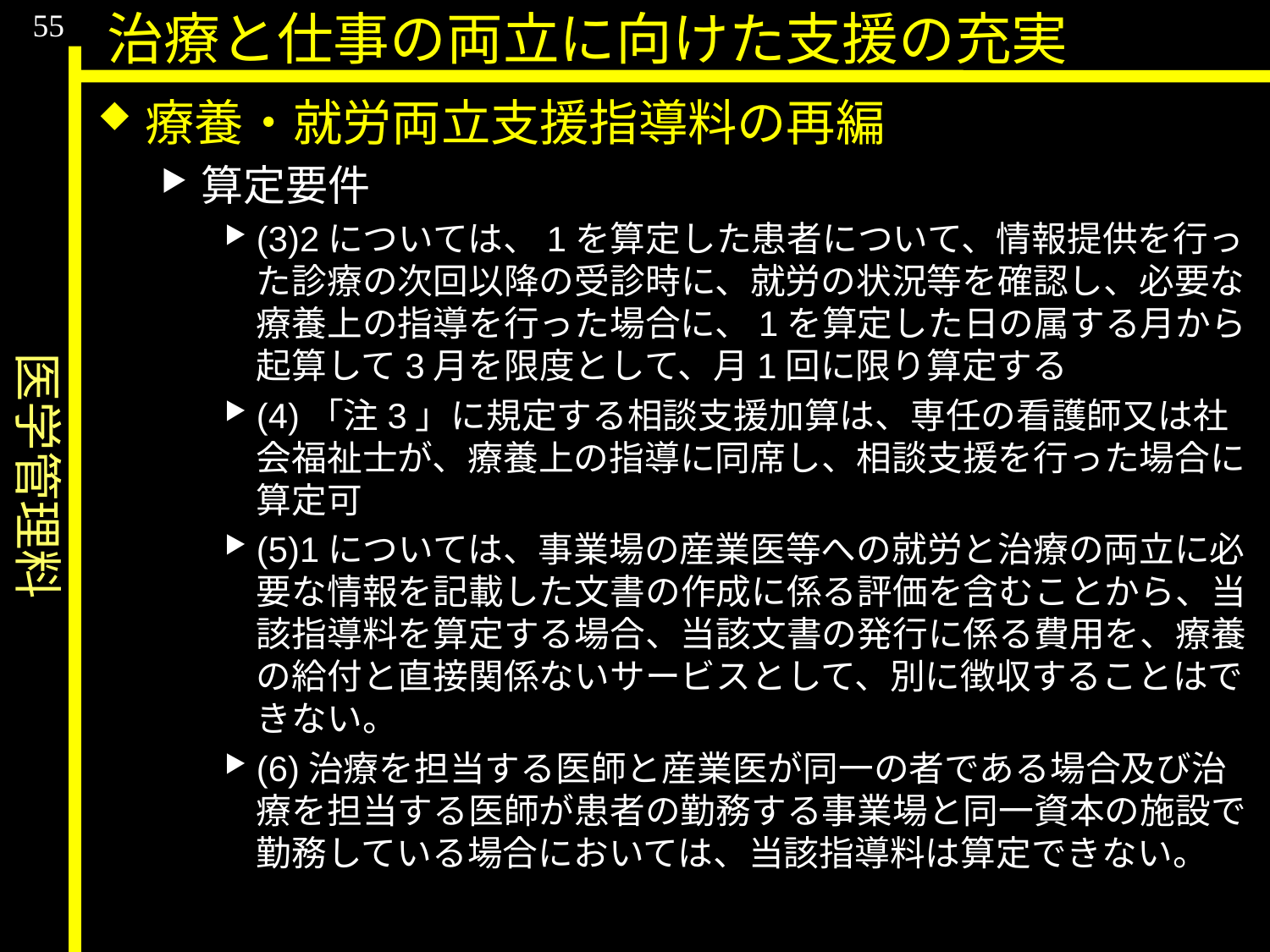

医学管理料
55
治療と仕事の両立に向けた支援の充実

療養・就労両立支援指導料の再編
算定要件
(3)2については、1を算定した患者について、情報提供を行った診療の次回以降の受診時に、就労の状況等を確認し、必要な療養上の指導を行った場合に、1を算定した日の属する月から起算して3月を限度として、月1回に限り算定する
(4)「注3」に規定する相談支援加算は、専任の看護師又は社会福祉士が、療養上の指導に同席し、相談支援を行った場合に算定可
(5)1については、事業場の産業医等への就労と治療の両立に必要な情報を記載した文書の作成に係る評価を含むことから、当該指導料を算定する場合、当該文書の発行に係る費用を、療養の給付と直接関係ないサービスとして、別に徴収することはできない。
(6)治療を担当する医師と産業医が同一の者である場合及び治療を担当する医師が患者の勤務する事業場と同一資本の施設で勤務している場合においては、当該指導料は算定できない。